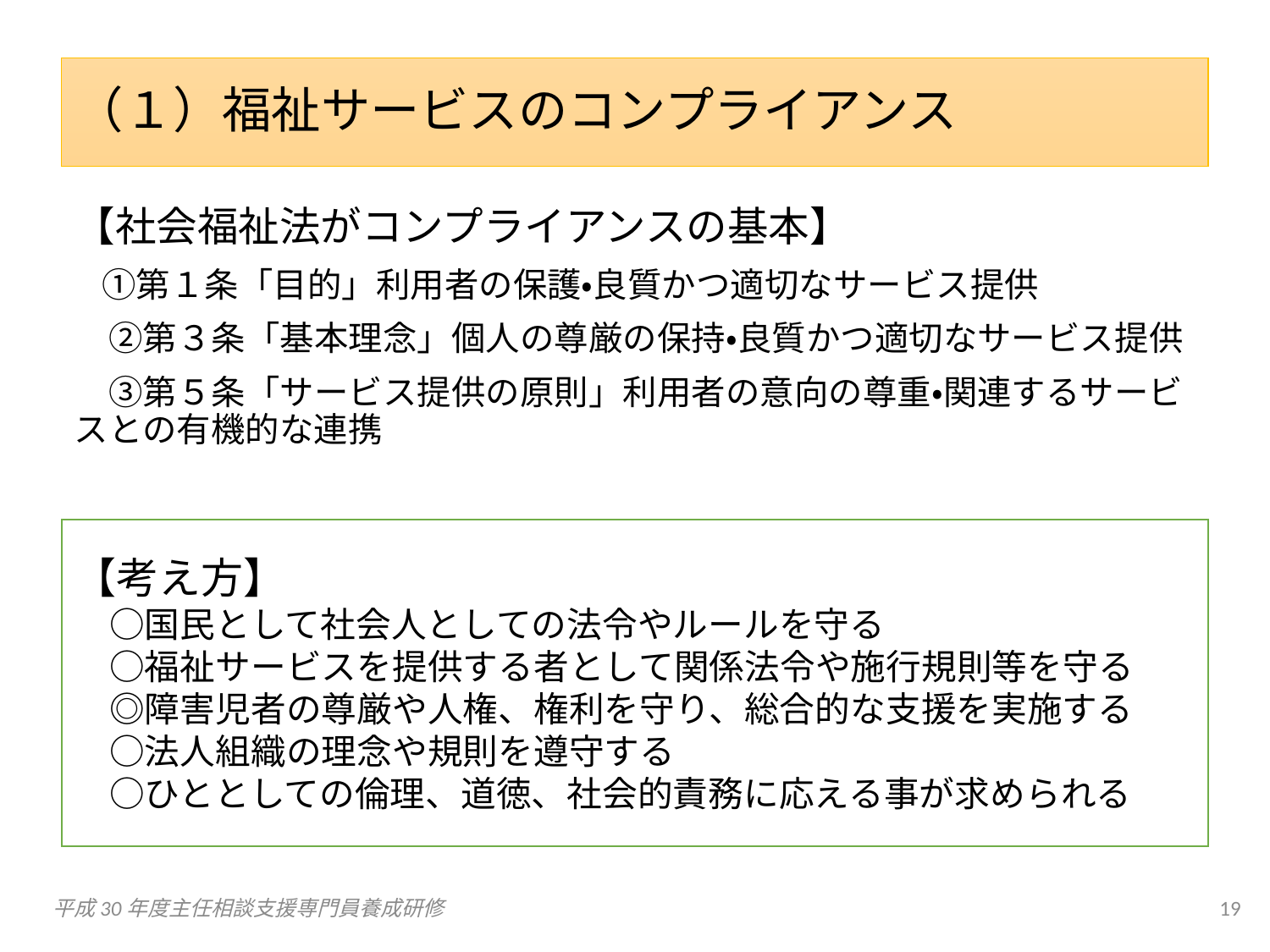

#
（１）福祉サービスのコンプライアンス
【社会福祉法がコンプライアンスの基本】
　①第１条「目的」利用者の保護・良質かつ適切なサービス提供
　②第３条「基本理念」個人の尊厳の保持・良質かつ適切なサービス提供
　③第５条「サービス提供の原則」利用者の意向の尊重・関連するサービスとの有機的な連携

【考え方】
　○国民として社会人としての法令やルールを守る
　○福祉サービスを提供する者として関係法令や施行規則等を守る
　◎障害児者の尊厳や人権、権利を守り、総合的な支援を実施する
　○法人組織の理念や規則を遵守する
　○ひととしての倫理、道徳、社会的責務に応える事が求められる

平成30年度主任相談支援専門員養成研修
19